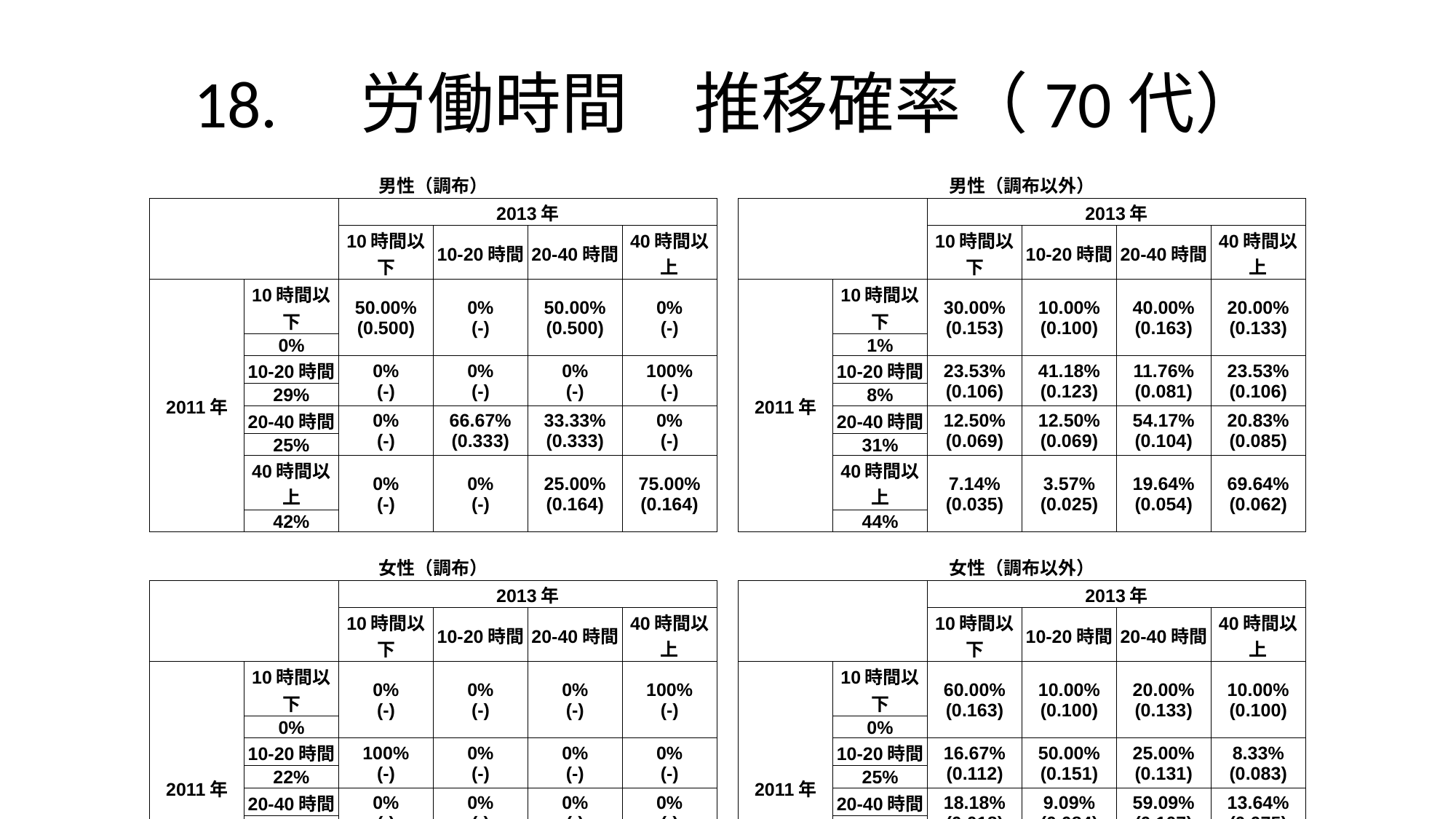

# 18.　労働時間　推移確率（70代）
| 男性（調布） |  |  |  |  |  |  | 男性（調布以外） |  |  |  |  |  |
| --- | --- | --- | --- | --- | --- | --- | --- | --- | --- | --- | --- | --- |
|  |  | 2013年 |  |  |  |  |  |  | 2013年 |  |  |  |
|  |  | 10時間以下 | 10-20時間 | 20-40時間 | 40時間以上 |  |  |  | 10時間以下 | 10-20時間 | 20-40時間 | 40時間以上 |
| 2011年 | 10時間以下 | 50.00% (0.500) | 0% (-) | 50.00% (0.500) | 0% (-) |  | 2011年 | 10時間以下 | 30.00% (0.153) | 10.00% (0.100) | 40.00% (0.163) | 20.00% (0.133) |
|  | 0% |  |  |  |  |  |  | 1% |  |  |  |  |
|  | 10-20時間 | 0% (-) | 0% (-) | 0% (-) | 100% (-) |  |  | 10-20時間 | 23.53% (0.106) | 41.18% (0.123) | 11.76% (0.081) | 23.53% (0.106) |
|  | 29% |  |  |  |  |  |  | 8% |  |  |  |  |
|  | 20-40時間 | 0% (-) | 66.67% (0.333) | 33.33% (0.333) | 0% (-) |  |  | 20-40時間 | 12.50% (0.069) | 12.50% (0.069) | 54.17% (0.104) | 20.83% (0.085) |
|  | 25% |  |  |  |  |  |  | 31% |  |  |  |  |
|  | 40時間以上 | 0% (-) | 0% (-) | 25.00% (0.164) | 75.00% (0.164) |  |  | 40時間以上 | 7.14% (0.035) | 3.57% (0.025) | 19.64% (0.054) | 69.64% (0.062) |
|  | 42% |  |  |  |  |  |  | 44% |  |  |  |  |
|  |  |  |  |  |  |  |  |  |  |  |  |  |
| 女性（調布） |  |  |  |  |  |  | 女性（調布以外） |  |  |  |  |  |
|  |  | 2013年 |  |  |  |  |  |  | 2013年 |  |  |  |
|  |  | 10時間以下 | 10-20時間 | 20-40時間 | 40時間以上 |  |  |  | 10時間以下 | 10-20時間 | 20-40時間 | 40時間以上 |
| 2011年 | 10時間以下 | 0% (-) | 0% (-) | 0% (-) | 100% (-) |  | 2011年 | 10時間以下 | 60.00% (0.163) | 10.00% (0.100) | 20.00% (0.133) | 10.00% (0.100) |
|  | 0% |  |  |  |  |  |  | 0% |  |  |  |  |
|  | 10-20時間 | 100% (-) | 0% (-) | 0% (-) | 0% (-) |  |  | 10-20時間 | 16.67% (0.112) | 50.00% (0.151) | 25.00% (0.131) | 8.33% (0.083) |
|  | 22% |  |  |  |  |  |  | 25% |  |  |  |  |
|  | 20-40時間 | 0% (-) | 0% (-) | 0% (-) | 0% (-) |  |  | 20-40時間 | 18.18% (0.018) | 9.09% (0.084) | 59.09% (0.107) | 13.64% (0.075) |
|  | 22% |  |  |  |  |  |  | 30% |  |  |  |  |
|  | 40時間以上 | 100% (-) | 0% (-) | 0% (-) | 0% (-) |  |  | 40時間以上 | 9.09% (0.063) | 22.73% (0.091) | 13.64% (0.075) | 54.55% (0.109) |
|  | 33% |  |  |  |  |  |  | 26% |  |  |  |  |